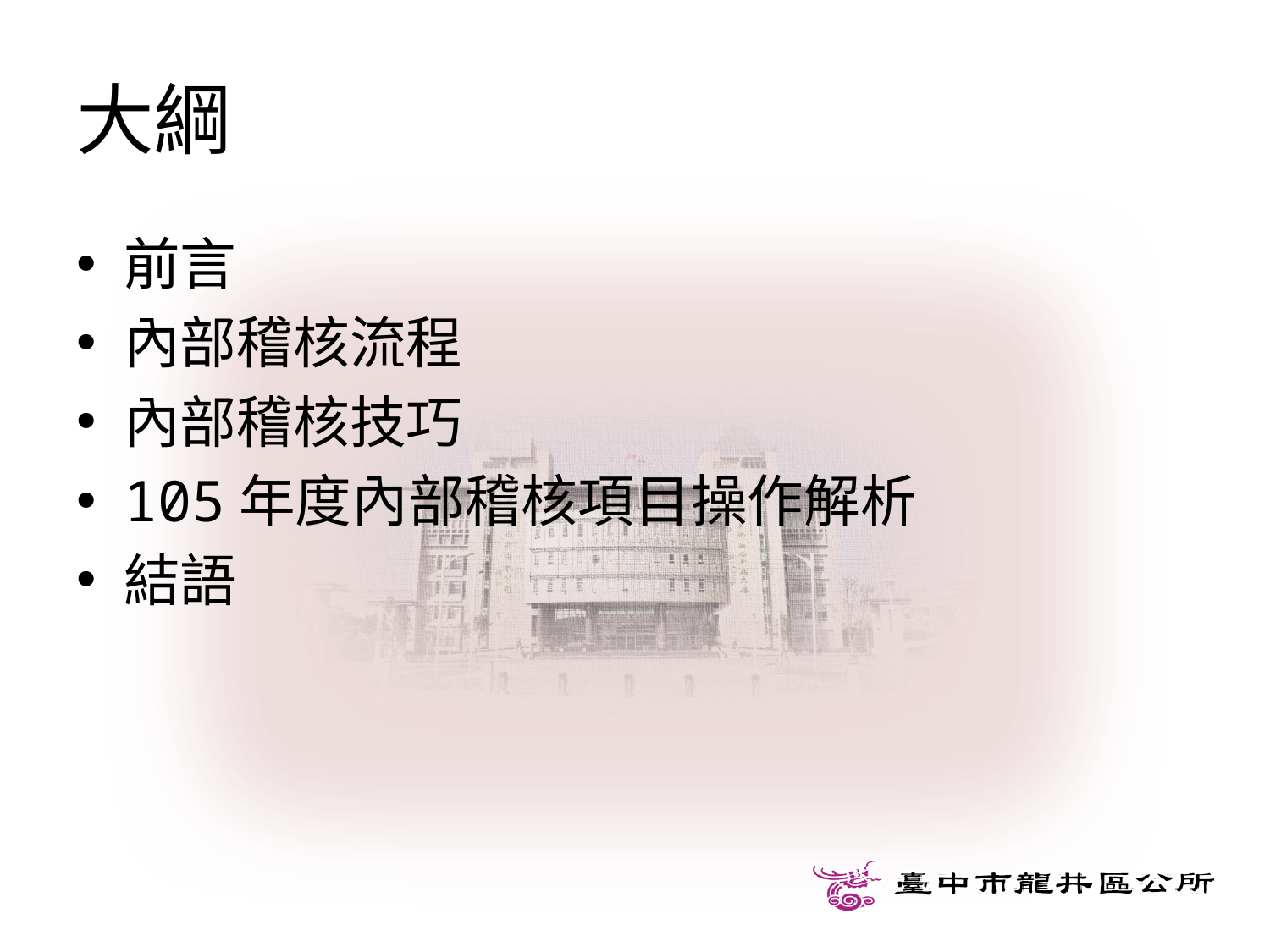

# 大綱
前言
內部稽核流程
內部稽核技巧
105年度內部稽核項目操作解析
結語